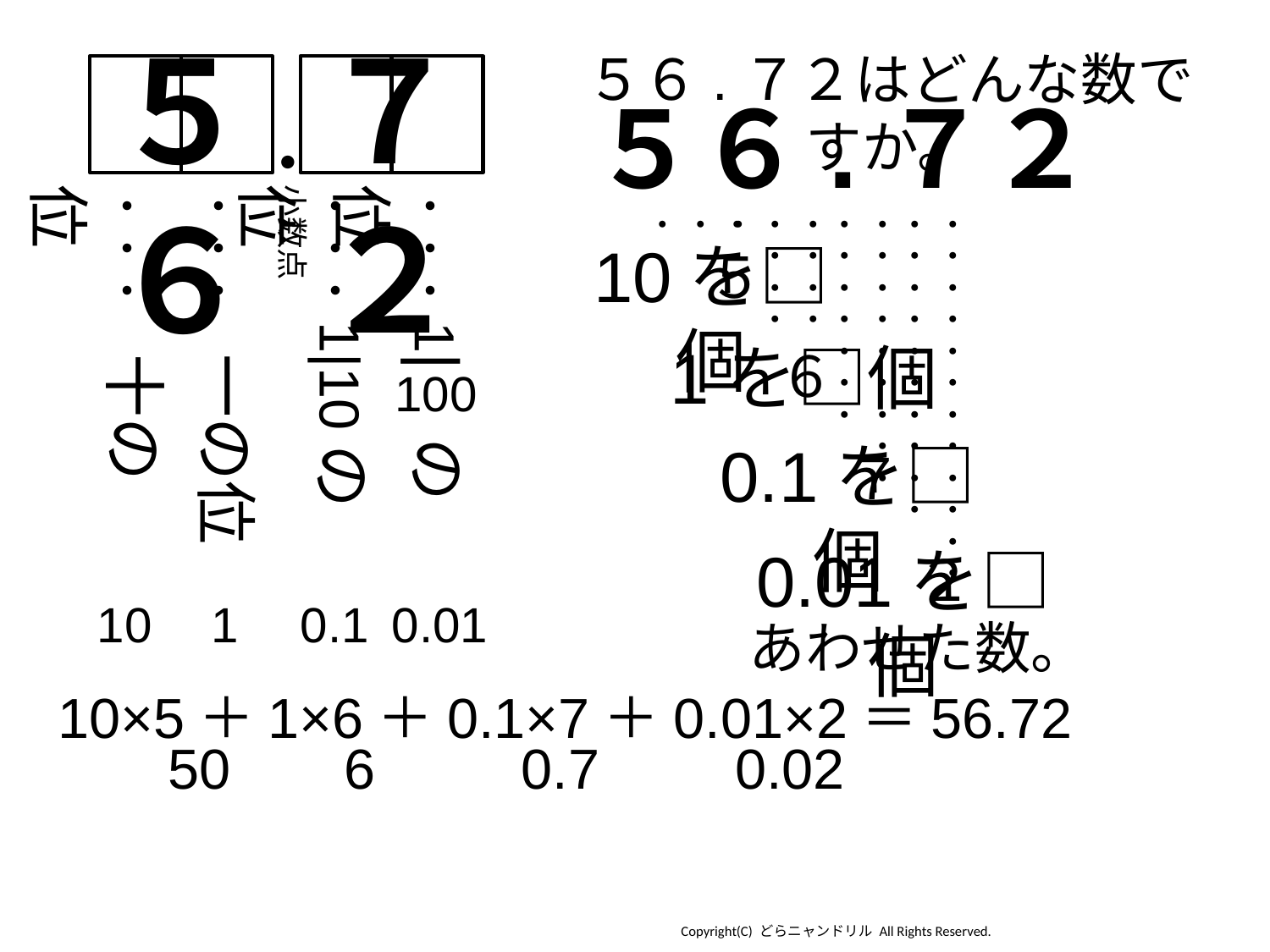

５６
７２
５６.７２はどんな数ですか。

５６.７２
●
小数点
・・・1|10の位
・・・　十の位
・・・　一の位
・・・1|   の位
・・・
・・・・・・・・・
・・・・・・・・・・・・・・・・
・・・・・・・・・・・・・・・・・・・・・・
10を□個

５
1を□個

６
100

0.1を□個

７
0.01を□個

２
10

1

0.1

0.01

あわせた数。
10×5＋1×6＋0.1×7＋0.01×2＝56.72

50

6
0.7

0.02

Copyright(C) どらニャンドリル All Rights Reserved.